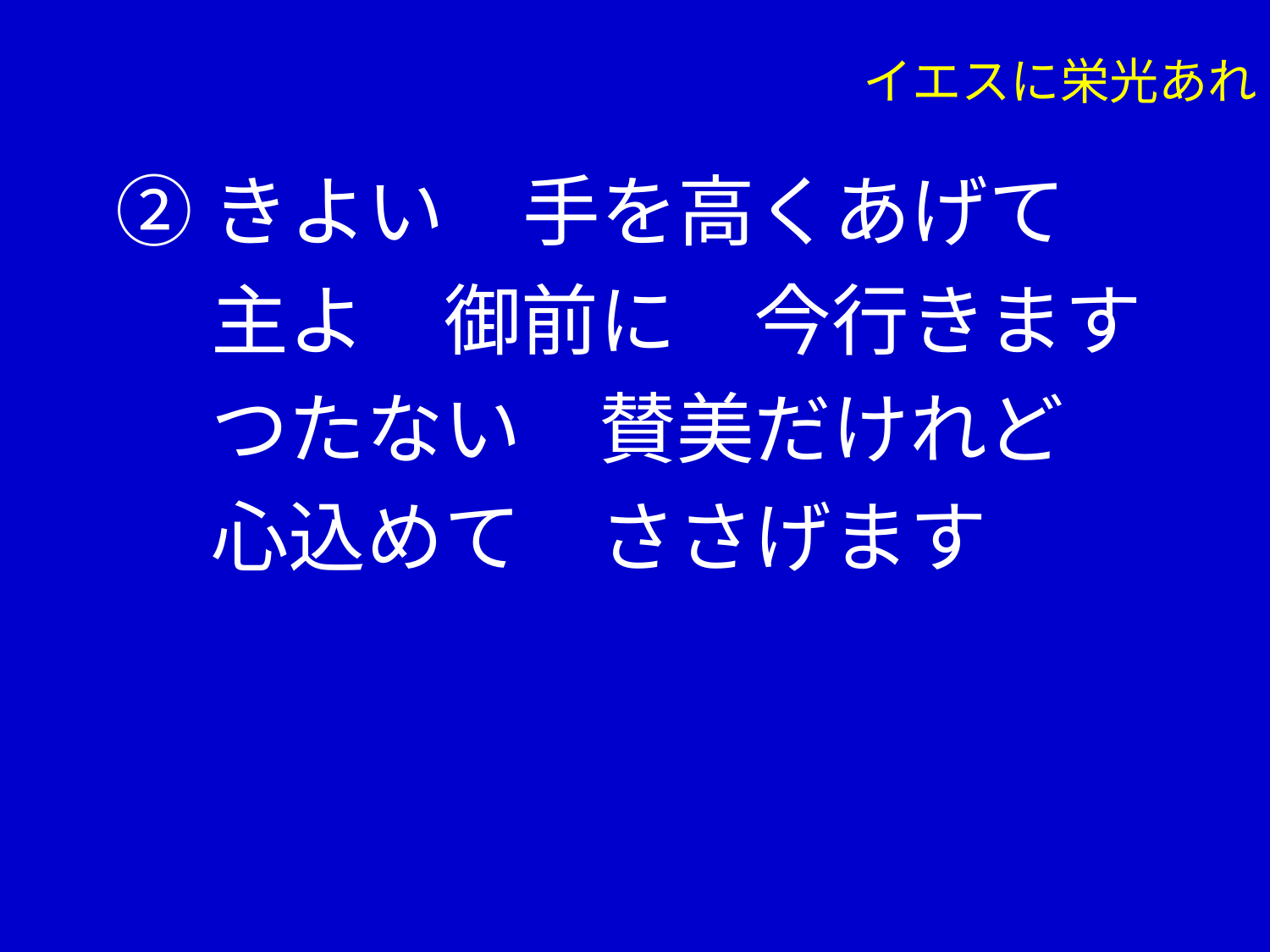

# イエスに栄光あれ
②きよい　手を高くあげて
　 主よ　御前に　今行きます
　 つたない　賛美だけれど
　 心込めて　ささげます